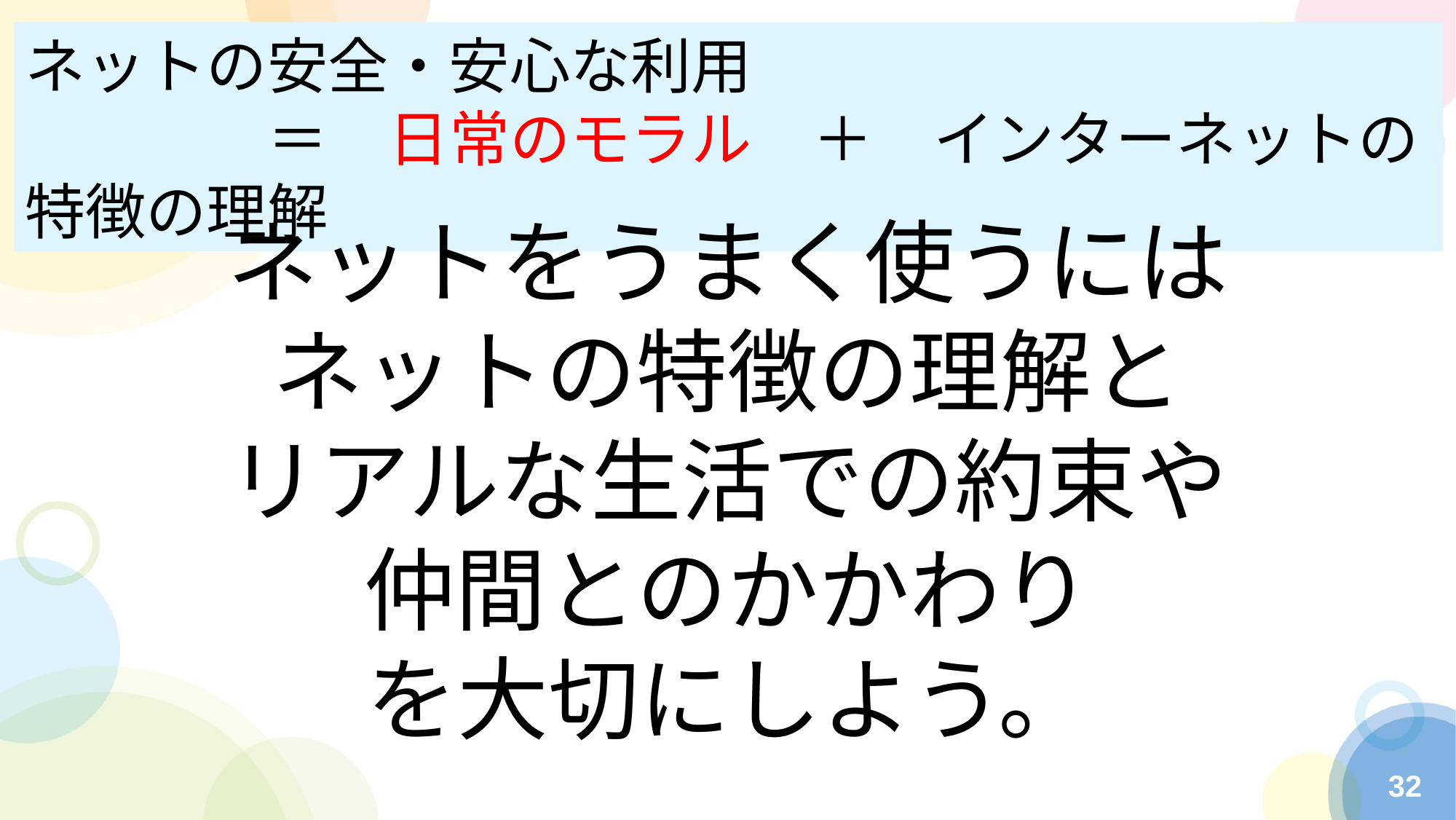

ネットの安全・安心な利用
　　　　＝　日常のモラル　＋　インターネットの特徴の理解

ネットをうまく使うには
ネットの特徴の理解と
リアルな生活での約束や
仲間とのかかわり
を大切にしよう。
32